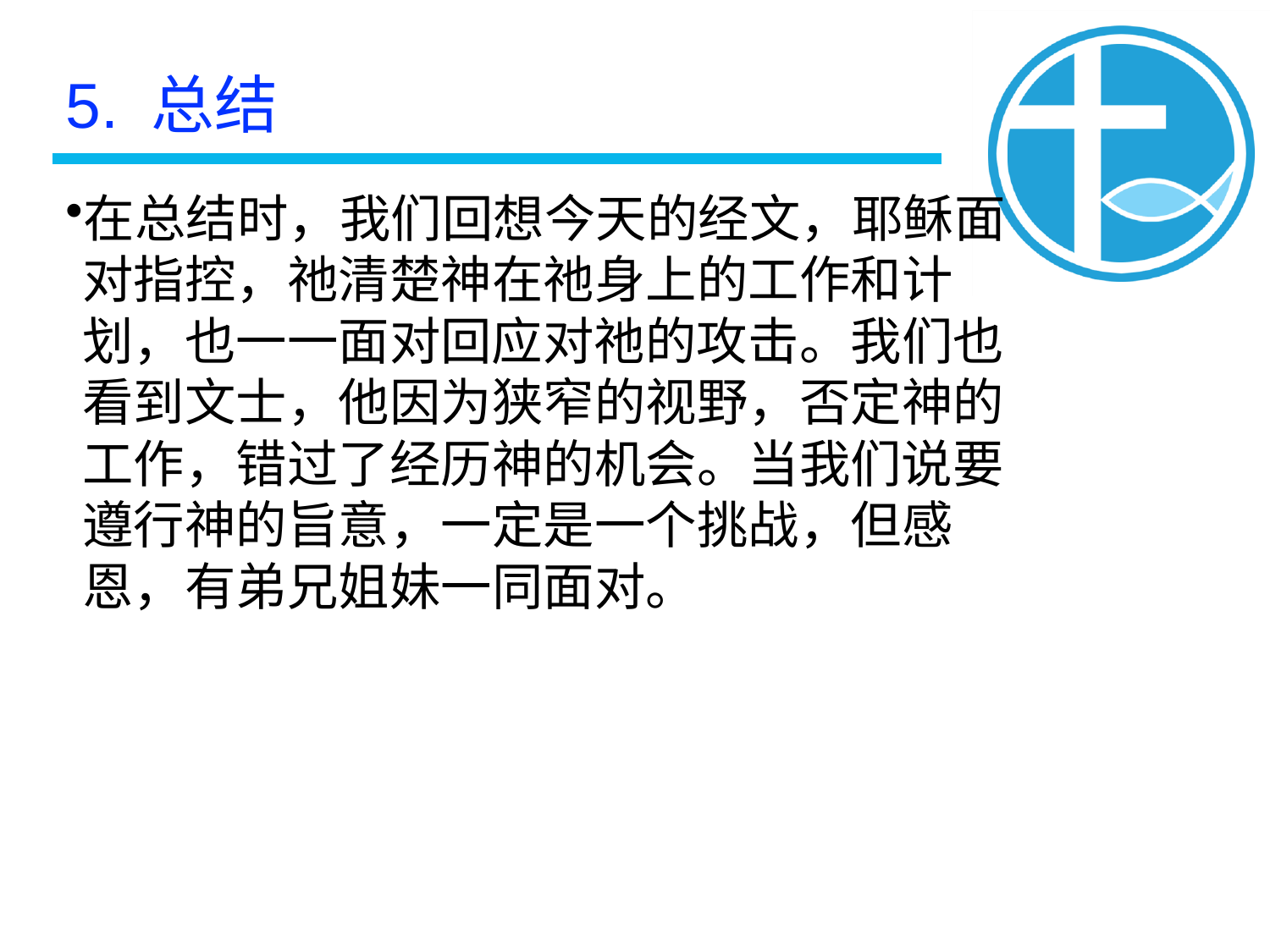

5. 总结
在总结时，我们回想今天的经文，耶稣面对指控，祂清楚神在祂身上的工作和计划，也一一面对回应对祂的攻击。我们也看到文士，他因为狭窄的视野，否定神的工作，错过了经历神的机会。当我们说要遵行神的旨意，一定是一个挑战，但感恩，有弟兄姐妹一同面对。